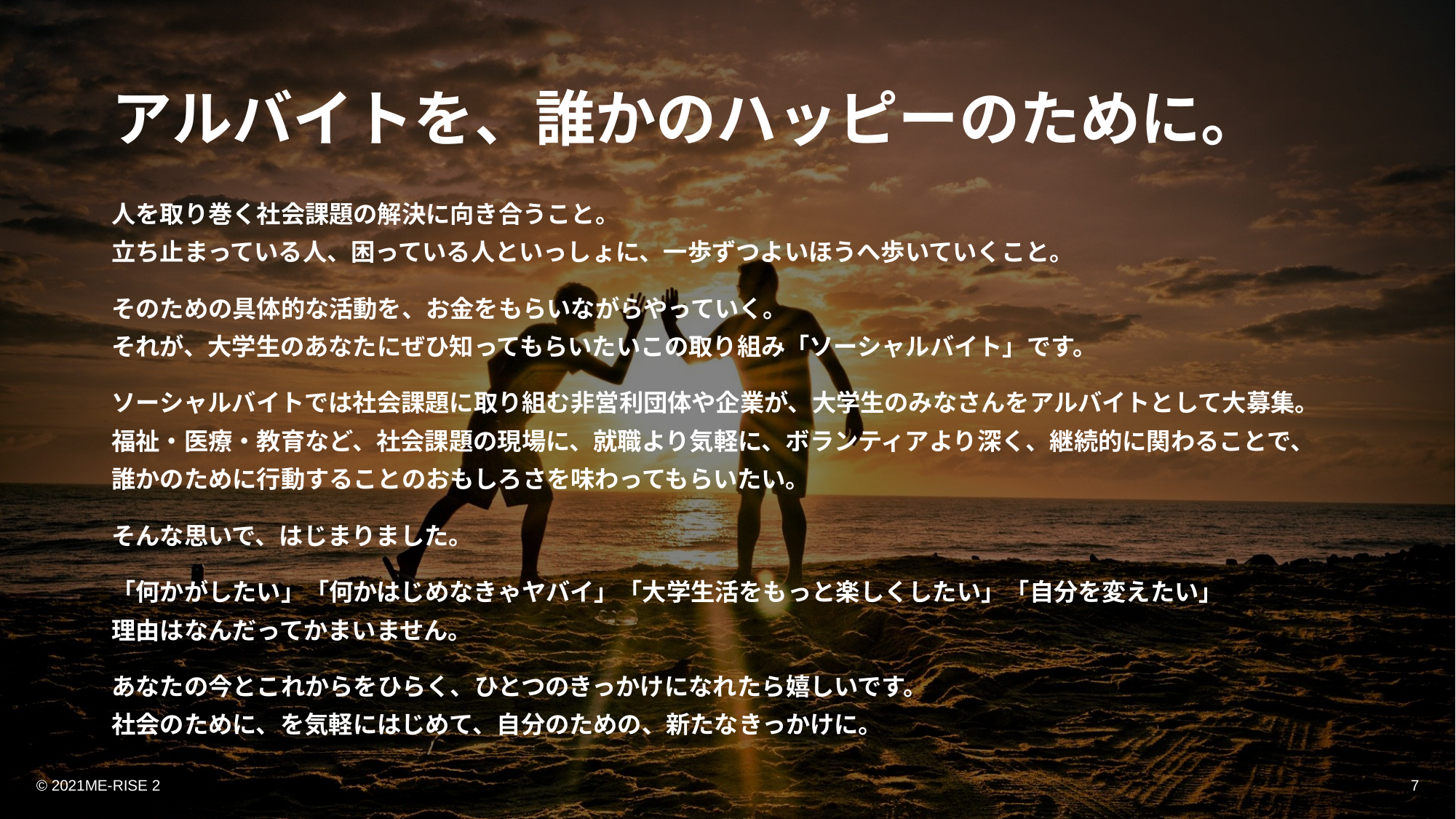

アルバイトを、誰かのハッピーのために。
人を取り巻く社会課題の解決に向き合うこと。
立ち止まっている人、困っている人といっしょに、一歩ずつよいほうへ歩いていくこと。
そのための具体的な活動を、お金をもらいながらやっていく。
それが、大学生のあなたにぜひ知ってもらいたいこの取り組み「ソーシャルバイト」です。
ソーシャルバイトでは社会課題に取り組む非営利団体や企業が、大学生のみなさんをアルバイトとして大募集。
福祉・医療・教育など、社会課題の現場に、就職より気軽に、ボランティアより深く、継続的に関わることで、
誰かのために行動することのおもしろさを味わってもらいたい。
そんな思いで、はじまりました。
「何かがしたい」「何かはじめなきゃヤバイ」「大学生活をもっと楽しくしたい」「自分を変えたい」
理由はなんだってかまいません。
あなたの今とこれからをひらく、ひとつのきっかけになれたら嬉しいです。
社会のために、を気軽にはじめて、自分のための、新たなきっかけに。
© 2021ME-RISE 2
7